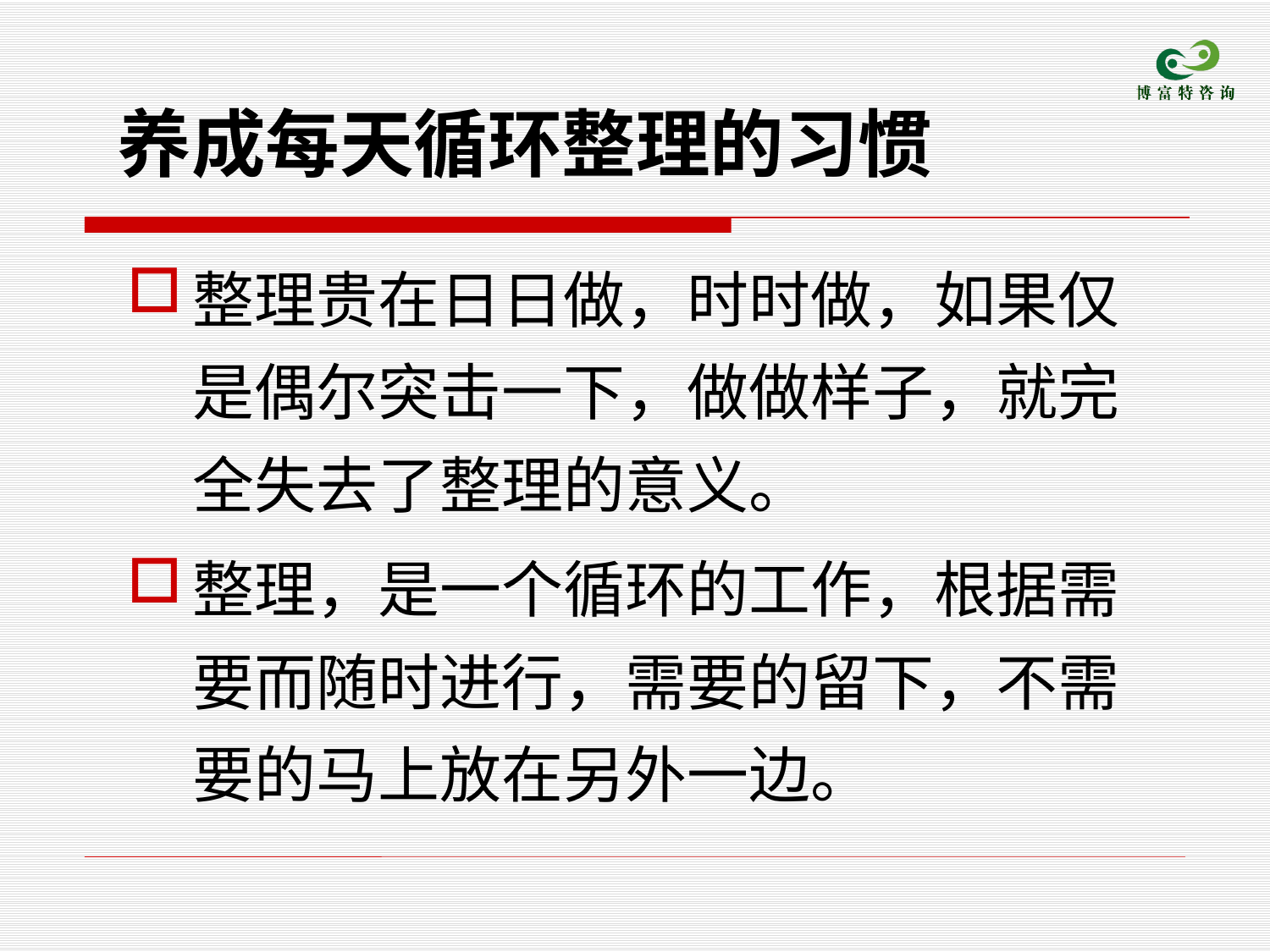

# 养成每天循环整理的习惯
整理贵在日日做，时时做，如果仅是偶尔突击一下，做做样子，就完全失去了整理的意义。
整理，是一个循环的工作，根据需要而随时进行，需要的留下，不需要的马上放在另外一边。
117